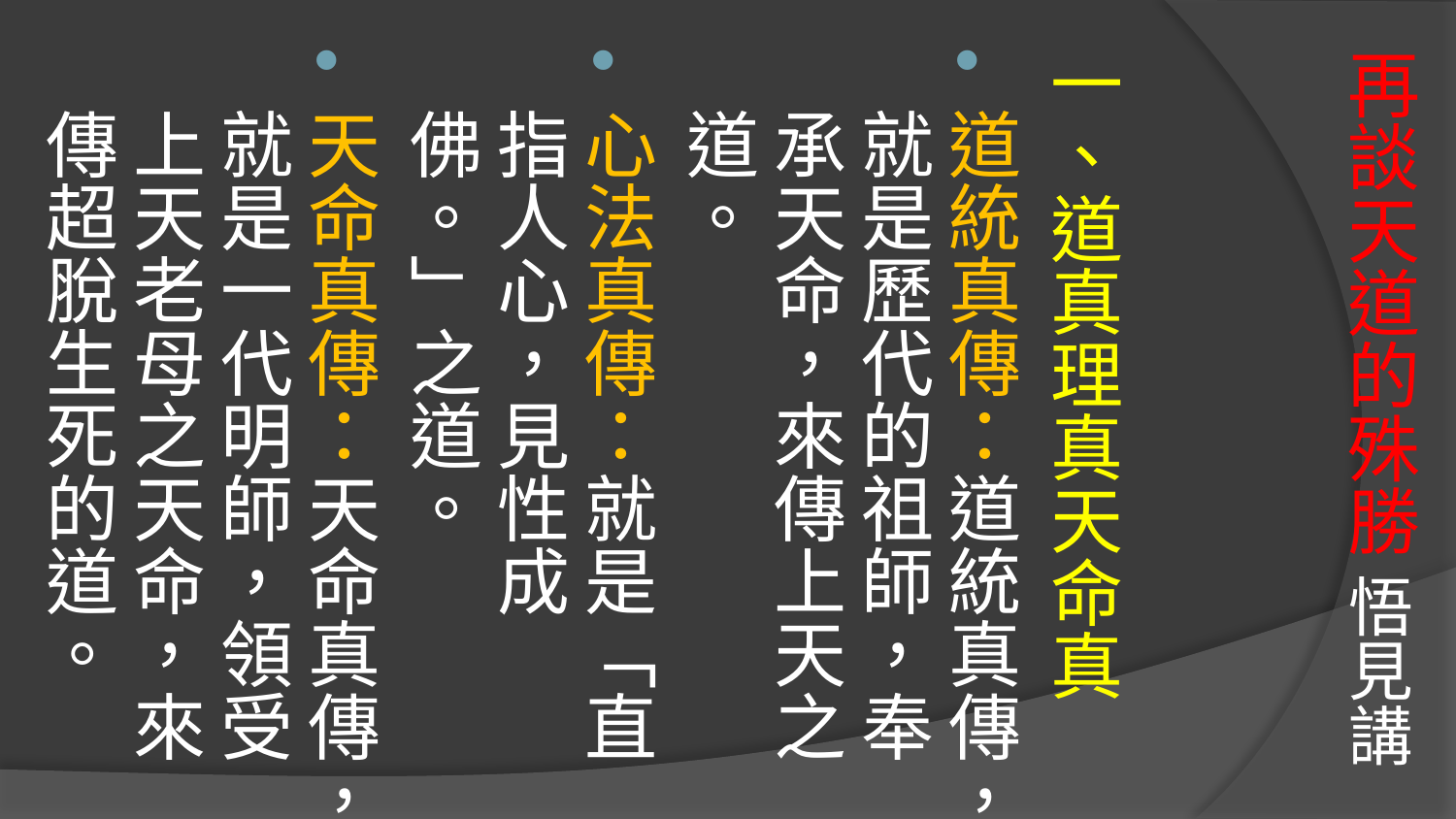

# 再談天道的殊勝 悟見講
一、道真理真天命真
道統真傳：道統真傳，就是歷代的祖師，奉承天命，來傳上天之道。
心法真傳：就是「直指人心，見性成佛。」之道。
天命真傳：天命真傳，就是一代明師，領受上天老母之天命，來傳超脫生死的道。